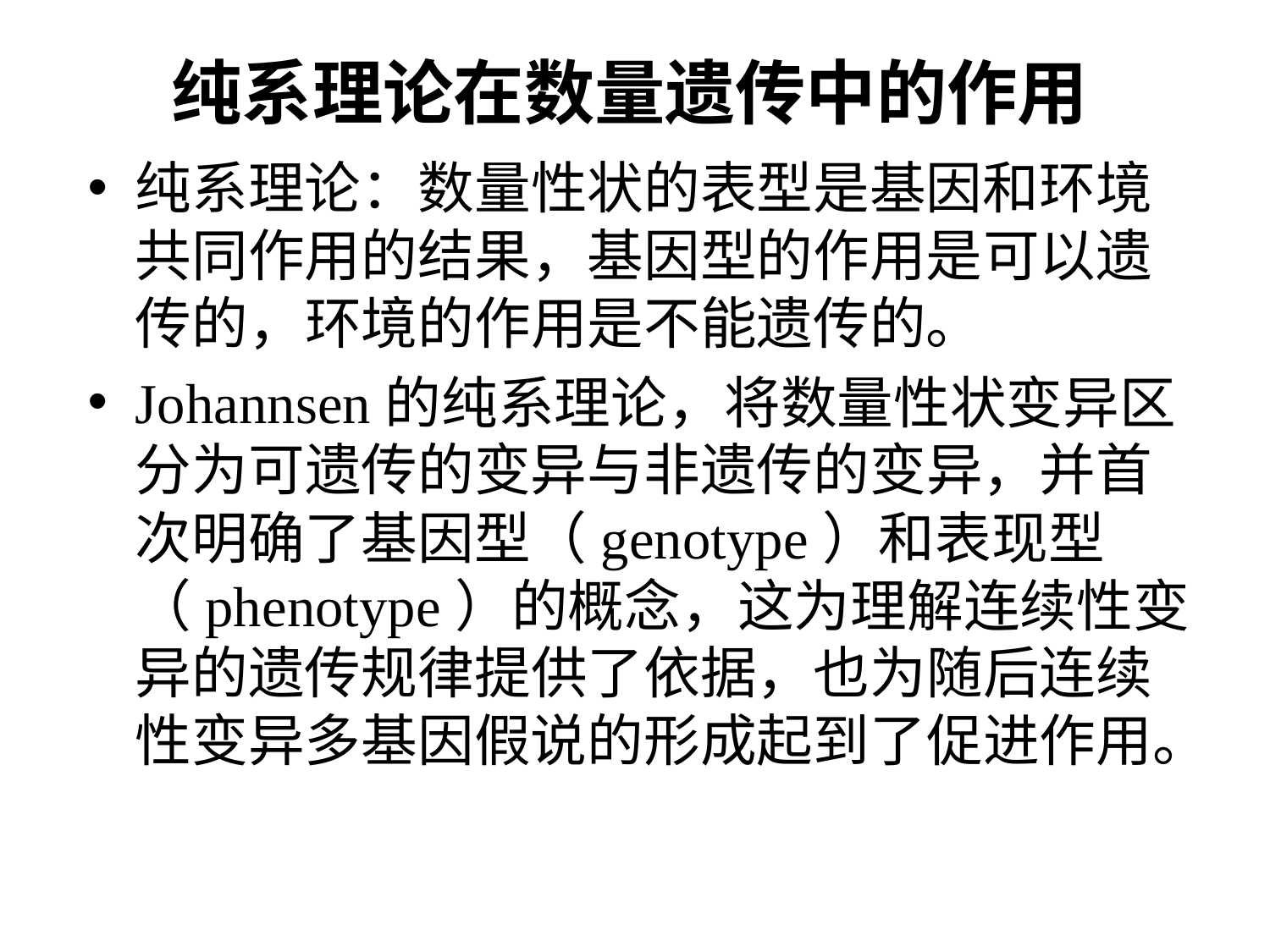

# 纯系理论在数量遗传中的作用
纯系理论：数量性状的表型是基因和环境共同作用的结果，基因型的作用是可以遗传的，环境的作用是不能遗传的。
Johannsen的纯系理论，将数量性状变异区分为可遗传的变异与非遗传的变异，并首次明确了基因型（genotype）和表现型（phenotype）的概念，这为理解连续性变异的遗传规律提供了依据，也为随后连续性变异多基因假说的形成起到了促进作用。